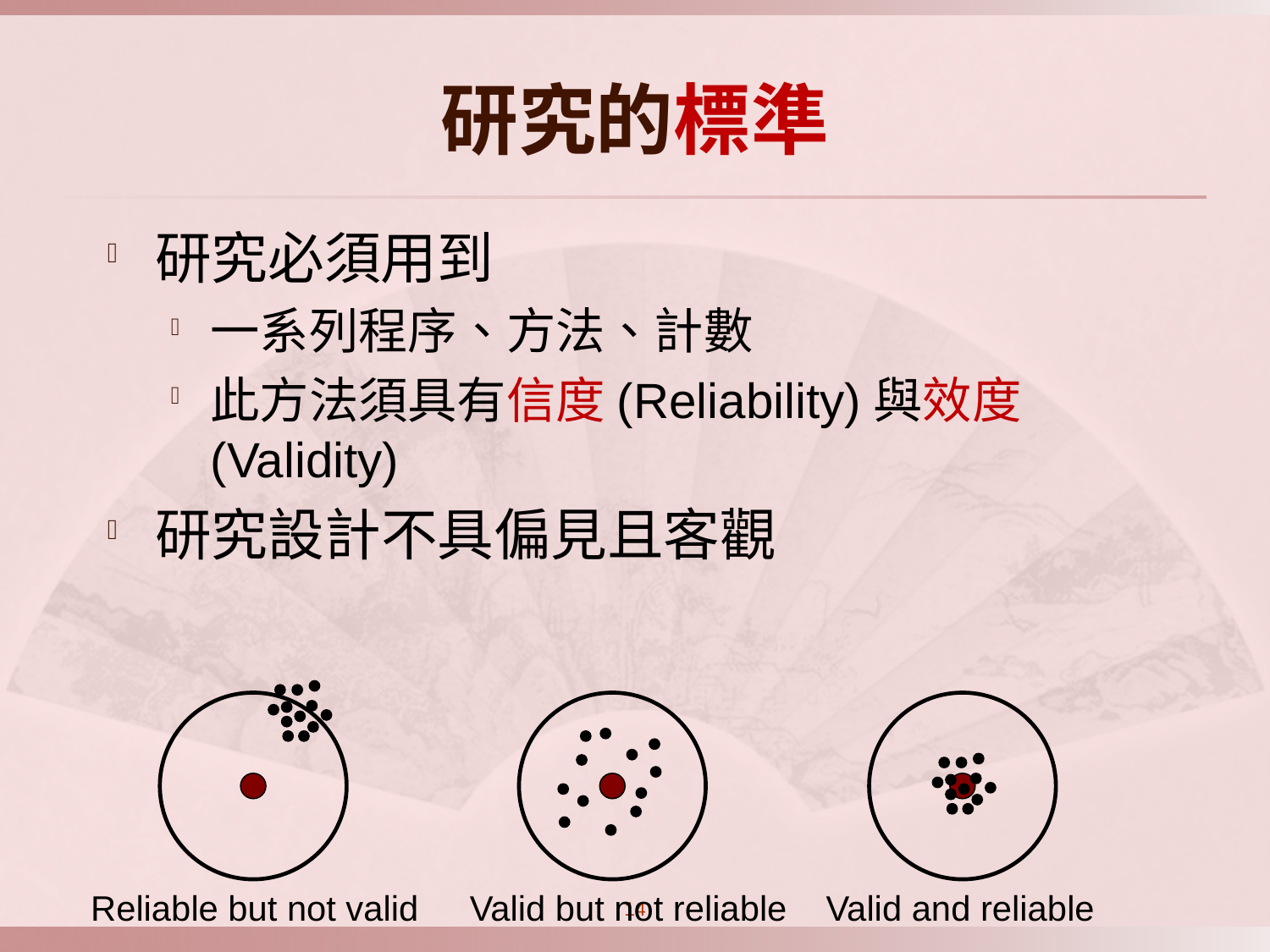

# 研究的標準
研究必須用到
一系列程序、方法、計數
此方法須具有信度(Reliability)與效度(Validity)
研究設計不具偏見且客觀

Reliable but not valid
Valid but not reliable
Valid and reliable
14